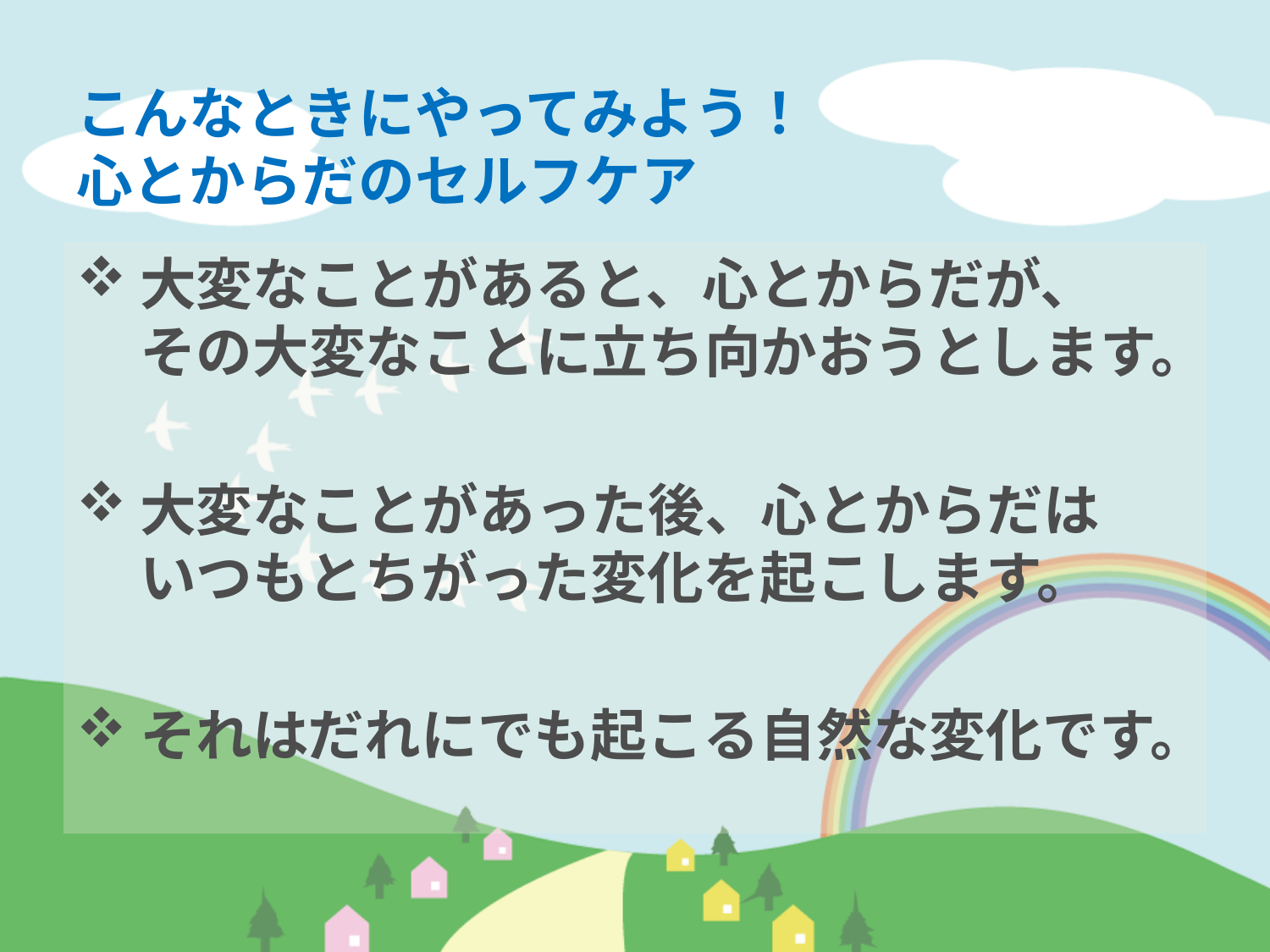

# こんなときにやってみよう！ 心とからだのセルフケア
大変なことがあると、心とからだが、　その大変なことに立ち向かおうとします。

大変なことがあった後、心とからだは　いつもとちがった変化を起こします。

それはだれにでも起こる自然な変化です。